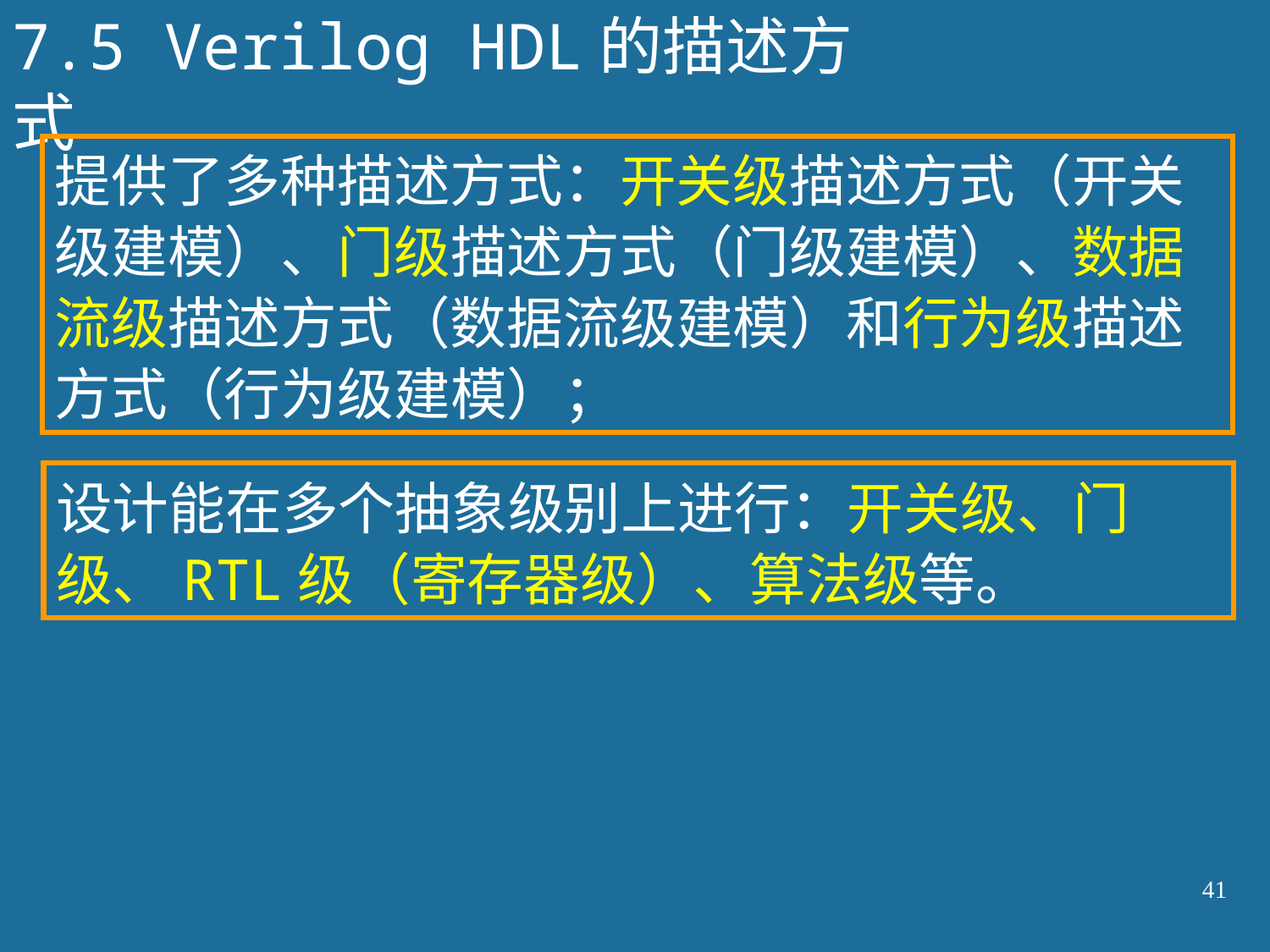

7.5 Verilog HDL的描述方式
提供了多种描述方式：开关级描述方式（开关级建模）、门级描述方式（门级建模）、数据流级描述方式（数据流级建模）和行为级描述方式（行为级建模）；
设计能在多个抽象级别上进行：开关级、门级、RTL级（寄存器级）、算法级等。
41